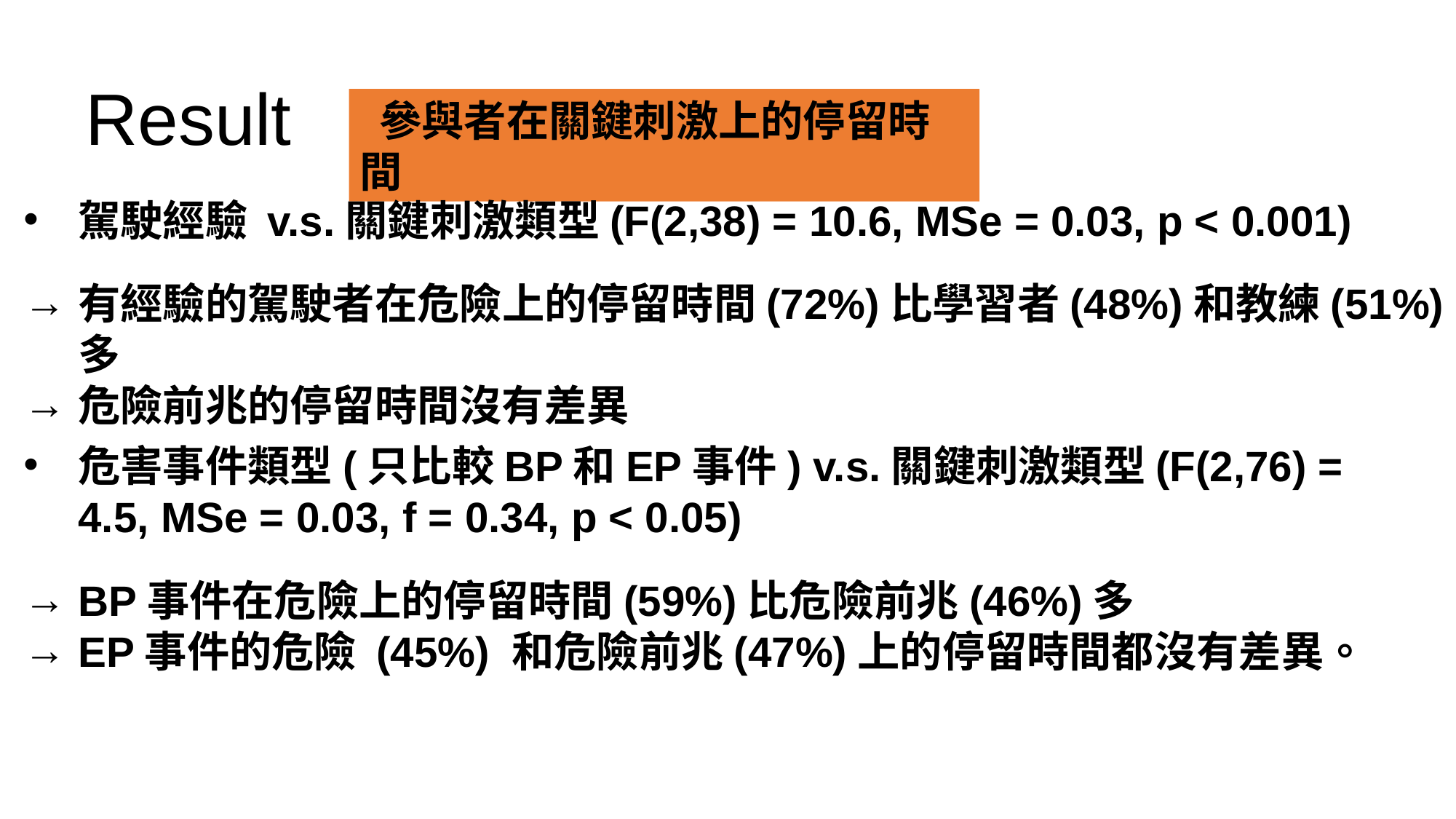

Result
 參與者在關鍵刺激上的停留時間
駕駛經驗 v.s.關鍵刺激類型(F(2,38) = 10.6, MSe = 0.03, p < 0.001)
有經驗的駕駛者在危險上的停留時間(72%)比學習者(48%)和教練(51%)多
危險前兆的停留時間沒有差異
危害事件類型(只比較BP和EP事件) v.s.關鍵刺激類型(F(2,76) = 4.5, MSe = 0.03, f = 0.34, p < 0.05)
BP事件在危險上的停留時間(59%)比危險前兆(46%)多
EP事件的危險 (45%) 和危險前兆(47%)上的停留時間都沒有差異。